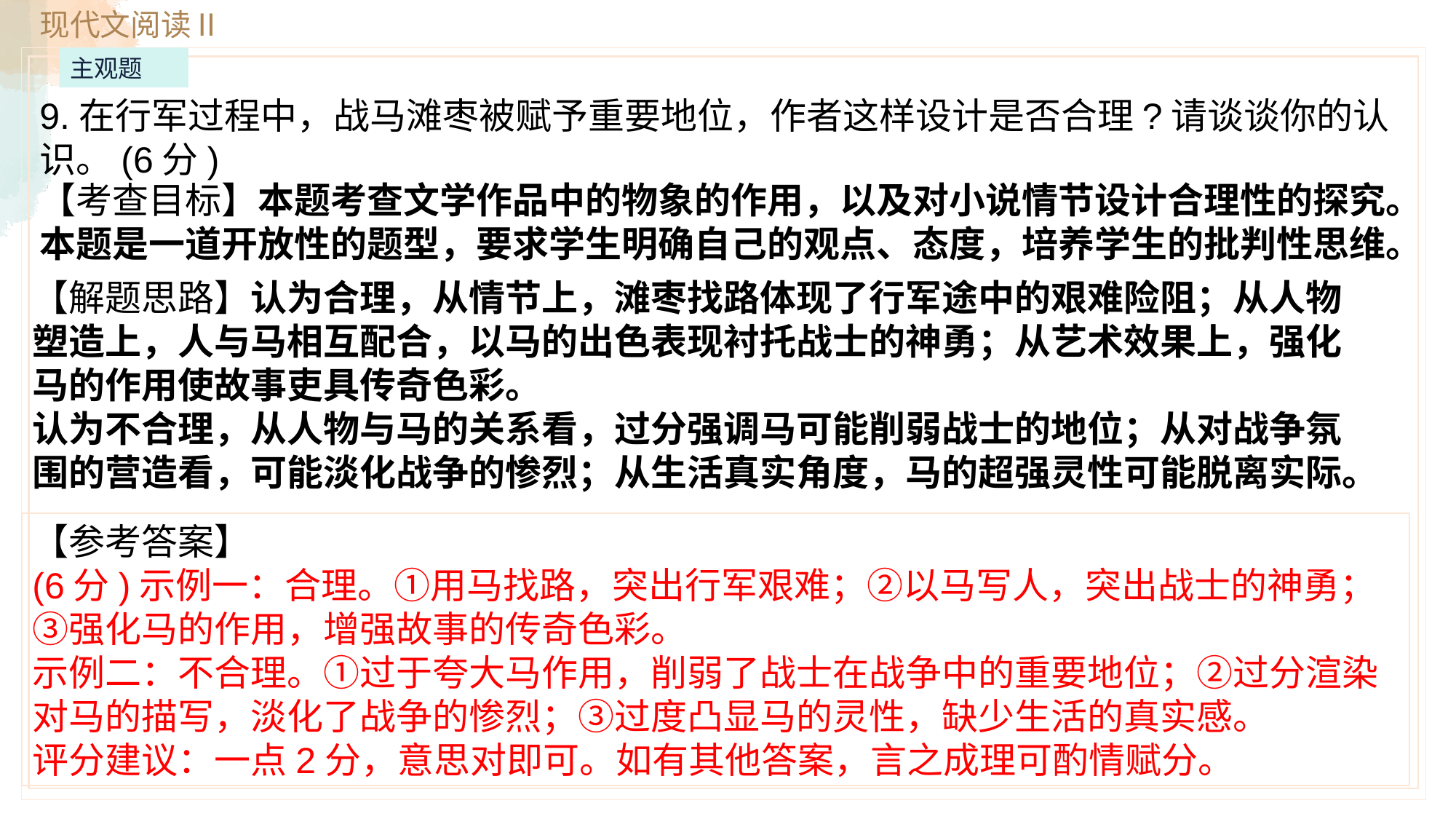

现代文阅读Ⅱ

主观题

9.在行军过程中，战马滩枣被赋予重要地位，作者这样设计是否合理?请谈谈你的认识。(6分)

【考查目标】本题考查文学作品中的物象的作用，以及对小说情节设计合理性的探究。本题是一道开放性的题型，要求学生明确自己的观点、态度，培养学生的批判性思维。
【解题思路】认为合理，从情节上，滩枣找路体现了行军途中的艰难险阻；从人物塑造上，人与马相互配合，以马的出色表现衬托战士的神勇；从艺术效果上，强化马的作用使故事吏具传奇色彩。
认为不合理，从人物与马的关系看，过分强调马可能削弱战士的地位；从对战争氛围的营造看，可能淡化战争的惨烈；从生活真实角度，马的超强灵性可能脱离实际。
年度工作概述
您的内容打在这里，或者通过复制您的文本后，在此框中选择粘贴，并选择只保留文字，建议使用微软雅黑字体。您的内容打在这里，或者通过复制您的文本后，在此框中选择粘贴，并选择只保留文字，建议使用微软雅黑字体。
【参考答案】
(6分)示例一：合理。①用马找路，突出行军艰难；②以马写人，突出战士的神勇；③强化马的作用，增强故事的传奇色彩。
示例二：不合理。①过于夸大马作用，削弱了战士在战争中的重要地位；②过分渲染对马的描写，淡化了战争的惨烈；③过度凸显马的灵性，缺少生活的真实感。
评分建议：一点2分，意思对即可。如有其他答案，言之成理可酌情赋分。